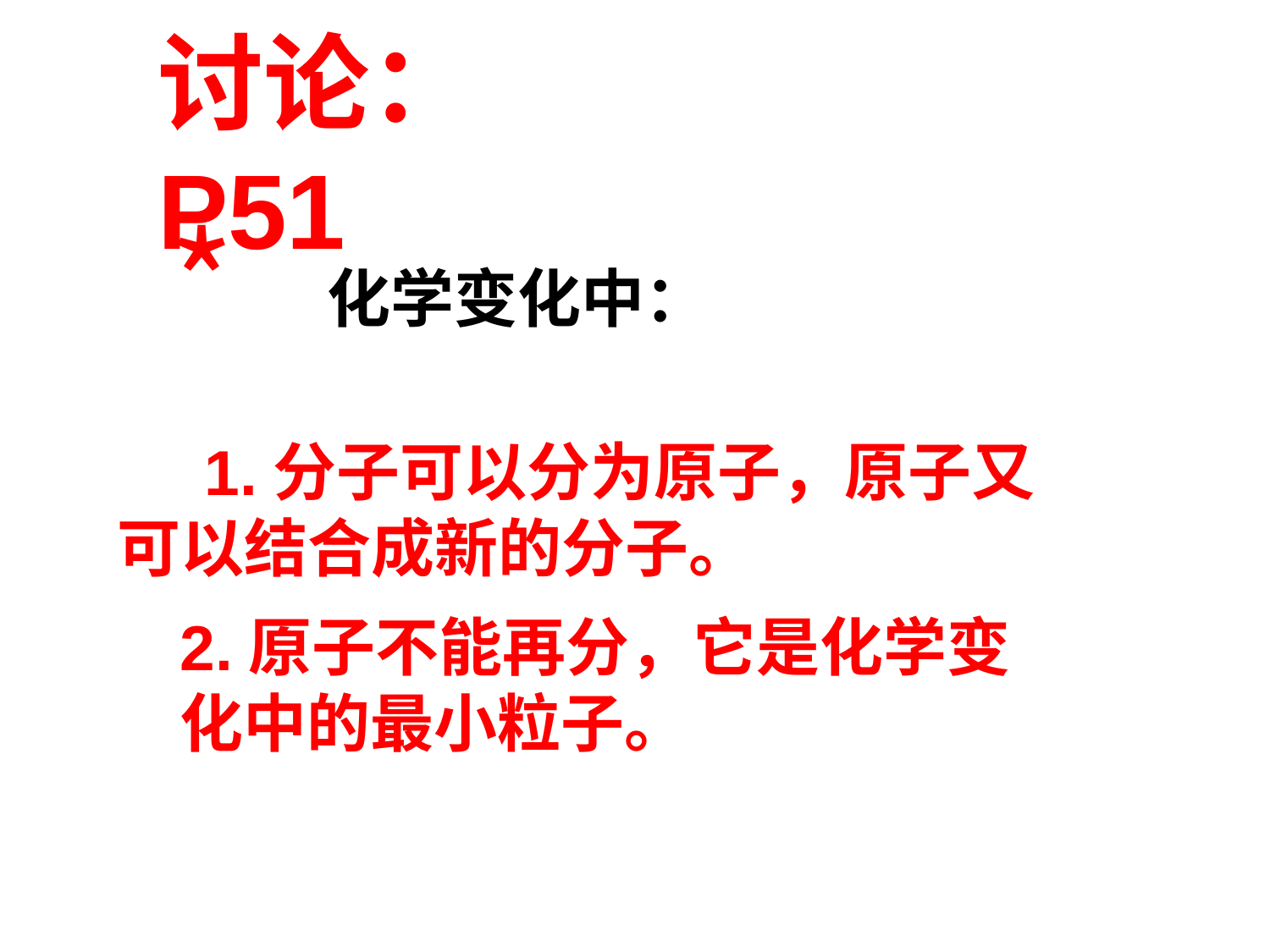

讨论：P51

﹡化学变化中：
        1.分子可以分为原子，原子又可以结合成新的分子。
2.原子不能再分，它是化学变化中的最小粒子。